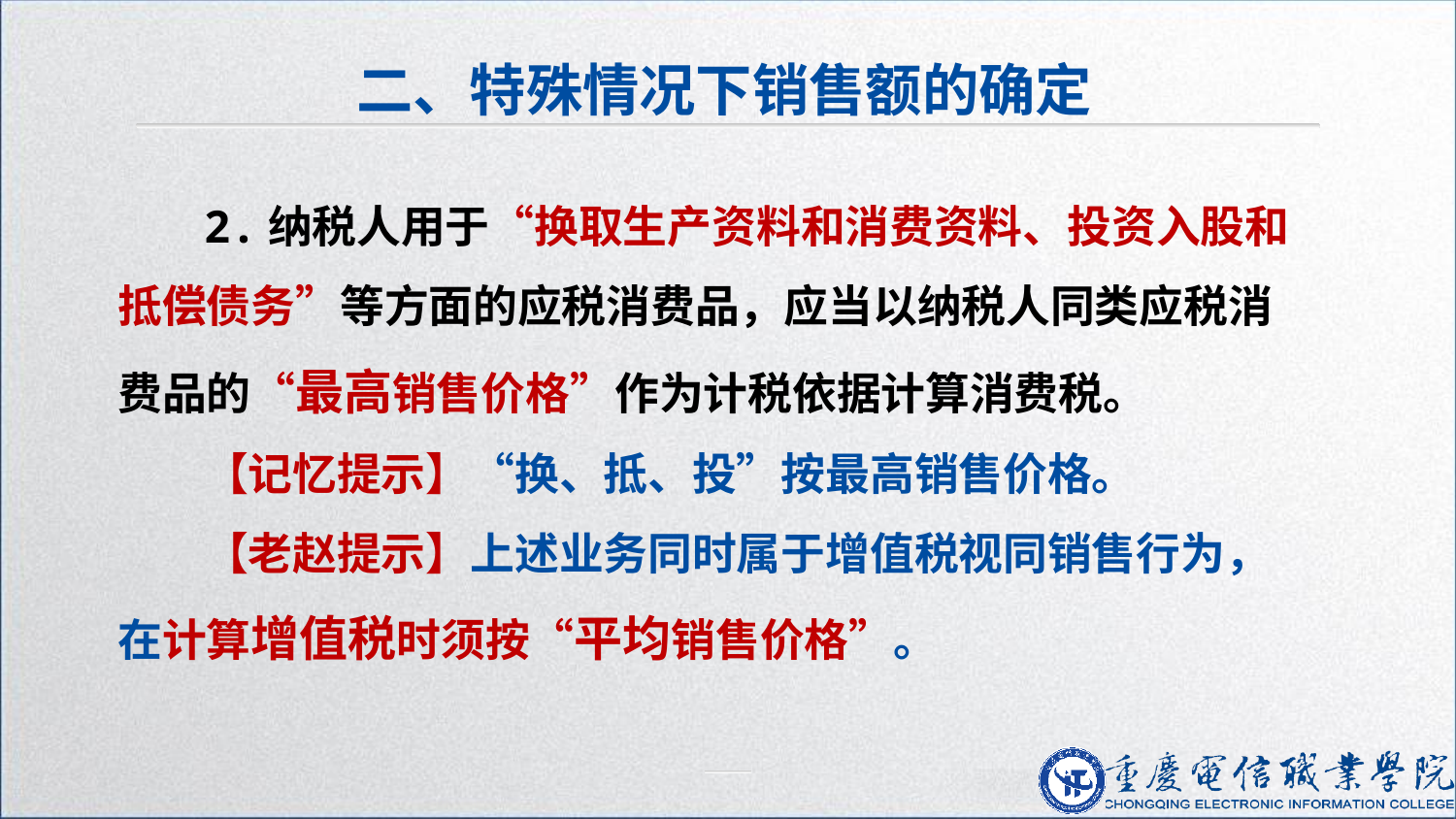

二、特殊情况下销售额的确定
2.纳税人用于“换取生产资料和消费资料、投资入股和抵偿债务”等方面的应税消费品，应当以纳税人同类应税消费品的“最高销售价格”作为计税依据计算消费税。
【记忆提示】“换、抵、投”按最高销售价格。
【老赵提示】上述业务同时属于增值税视同销售行为，在计算增值税时须按“平均销售价格”。